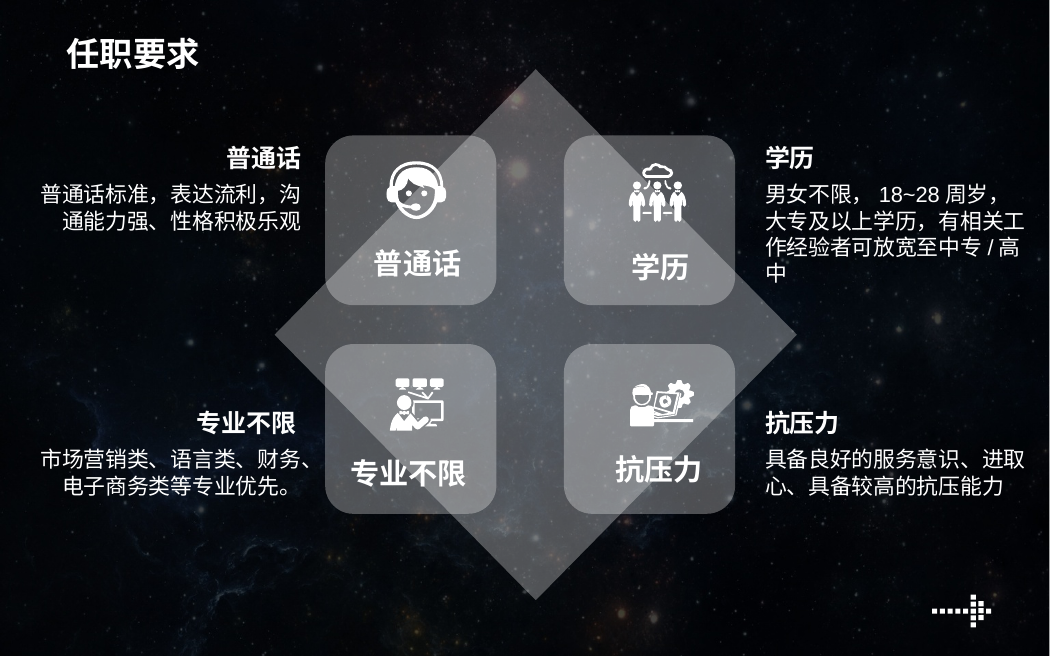

任职要求

普通话
学历

普通话标准，表达流利，沟通能力强、性格积极乐观
男女不限，18~28周岁，大专及以上学历，有相关工作经验者可放宽至中专/高中
普通话
学历

专业不限
抗压力
市场营销类、语言类、财务、电子商务类等专业优先。
具备良好的服务意识、进取心、具备较高的抗压能力
抗压力
专业不限